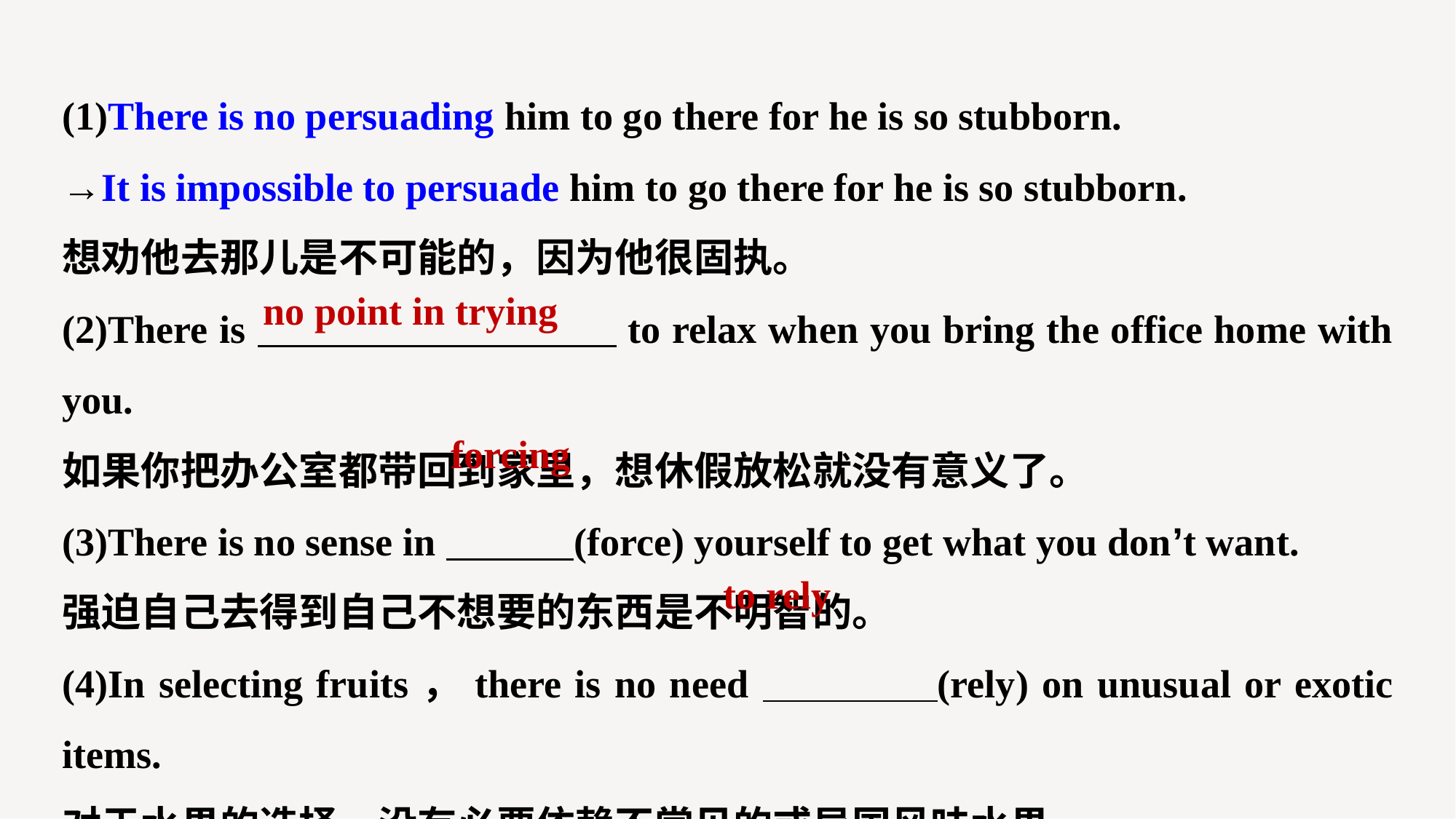

(1)There is no persuading him to go there for he is so stubborn.
→It is impossible to persuade him to go there for he is so stubborn.
想劝他去那儿是不可能的，因为他很固执。
(2)There is                                 to relax when you bring the office home with you.
如果你把办公室都带回到家里，想休假放松就没有意义了。
(3)There is no sense in              (force) yourself to get what you don’t want.
强迫自己去得到自己不想要的东西是不明智的。
(4)In selecting fruits，there is no need              (rely) on unusual or exotic items.
对于水果的选择，没有必要依赖不常见的或异国风味水果。
no point in trying
forcing
to rely